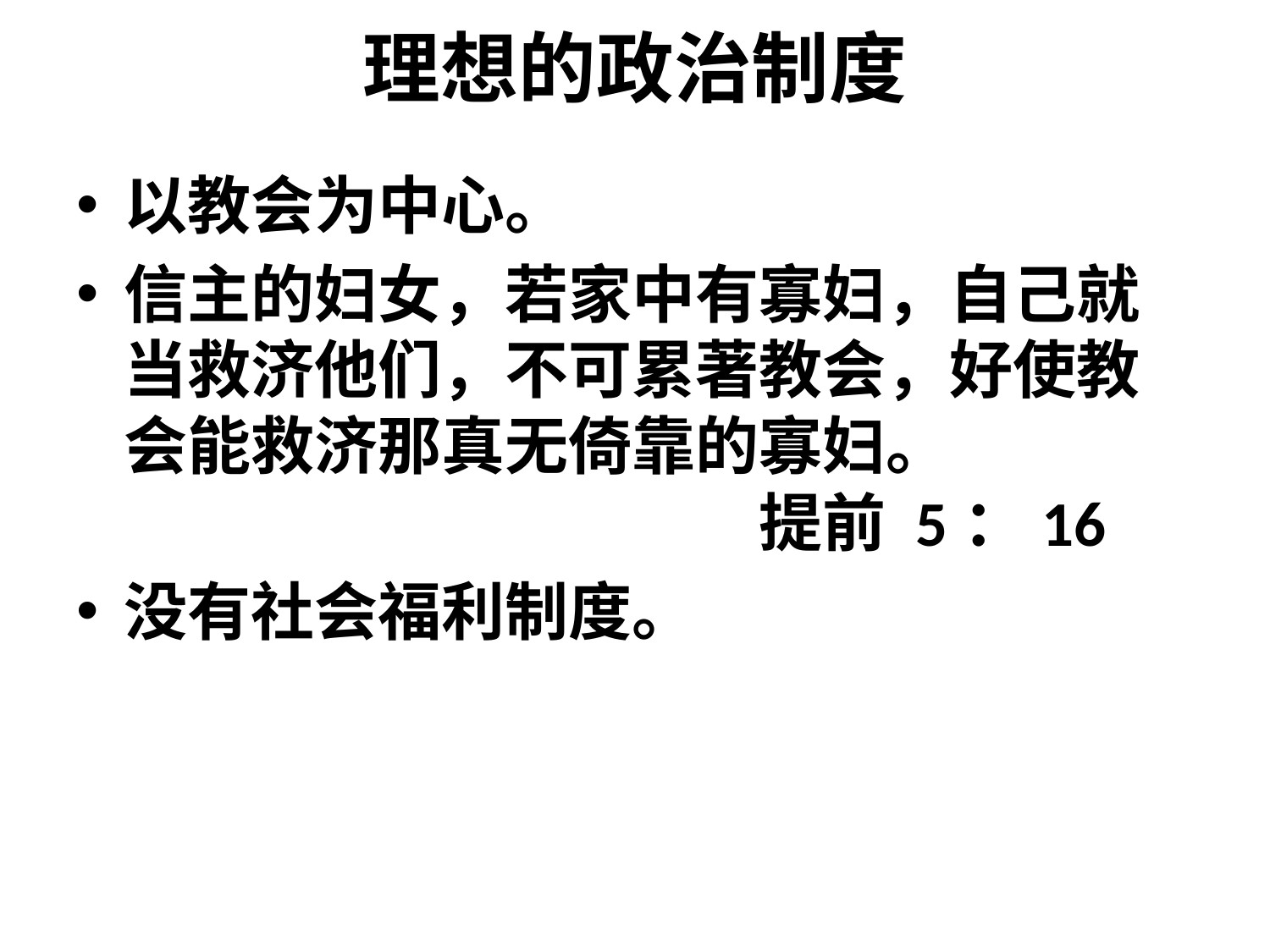

# 理想的政治制度
以教会为中心。
信主的妇女，若家中有寡妇，自己就当救济他们，不可累著教会，好使教会能救济那真无倚靠的寡妇。							提前 5：16
没有社会福利制度。